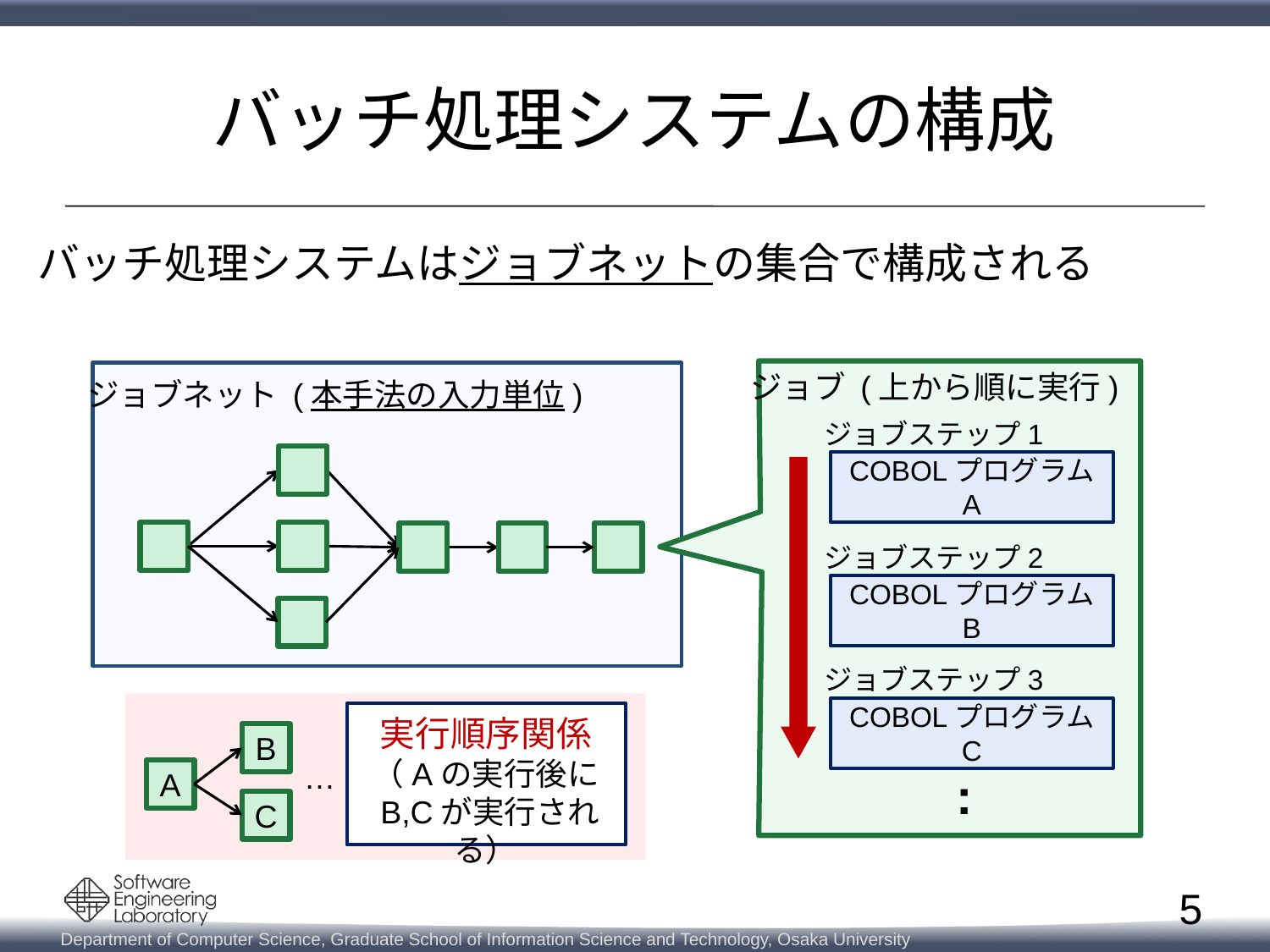

# バッチ処理システムの構成
バッチ処理システムはジョブネットの集合で構成される

ジョブ (上から順に実行)

ジョブネット (本手法の入力単位)
ジョブステップ1

COBOLプログラム A

ジョブステップ2
COBOLプログラム B

ジョブステップ3

COBOLプログラム C

実行順序関係
（Aの実行後に
 B,Cが実行される）
B
…
:
A
C
5